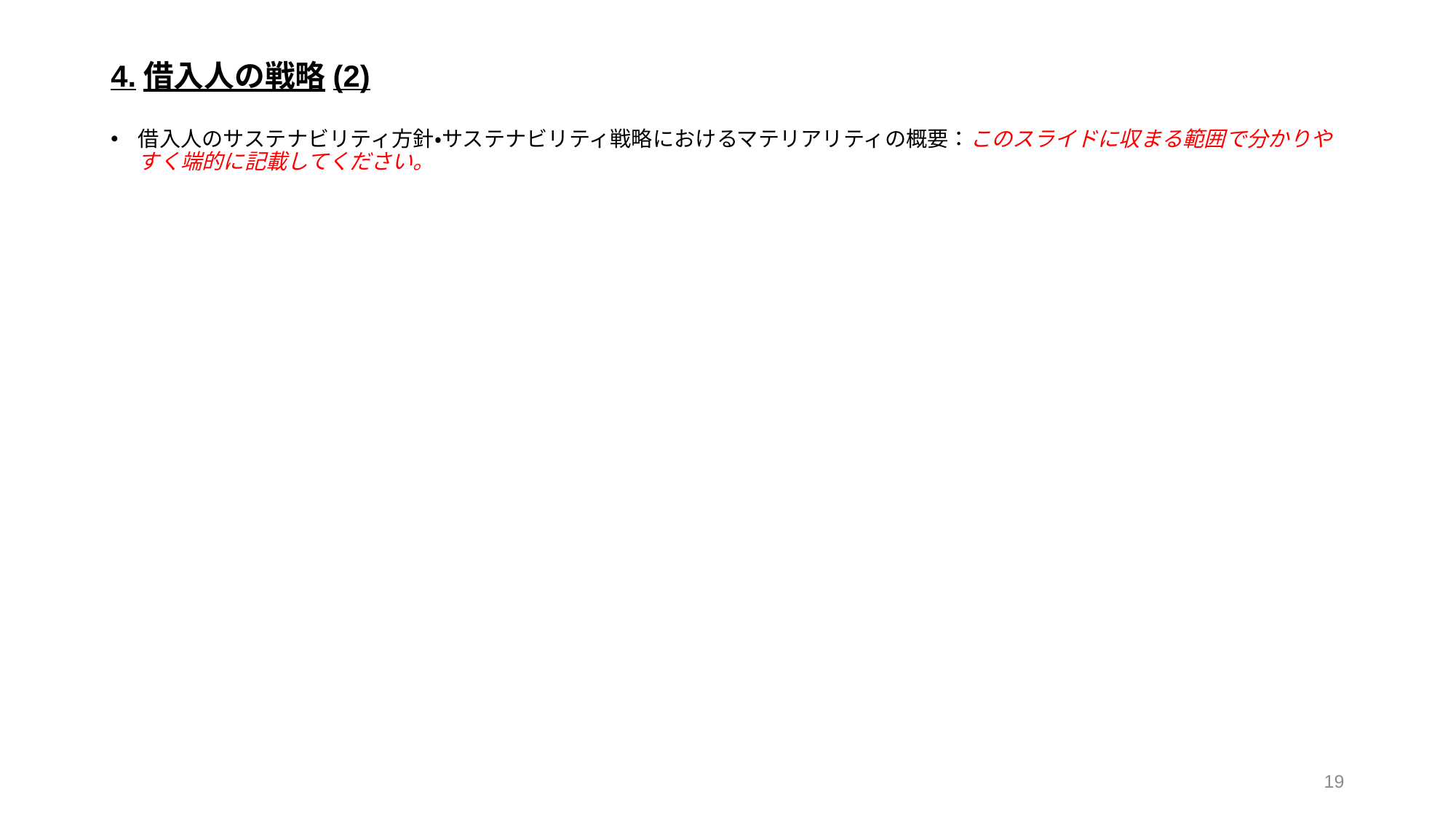

# 4.借入人の戦略(2)
借入人のサステナビリティ方針・サステナビリティ戦略におけるマテリアリティの概要：このスライドに収まる範囲で分かりやすく端的に記載してください。

19